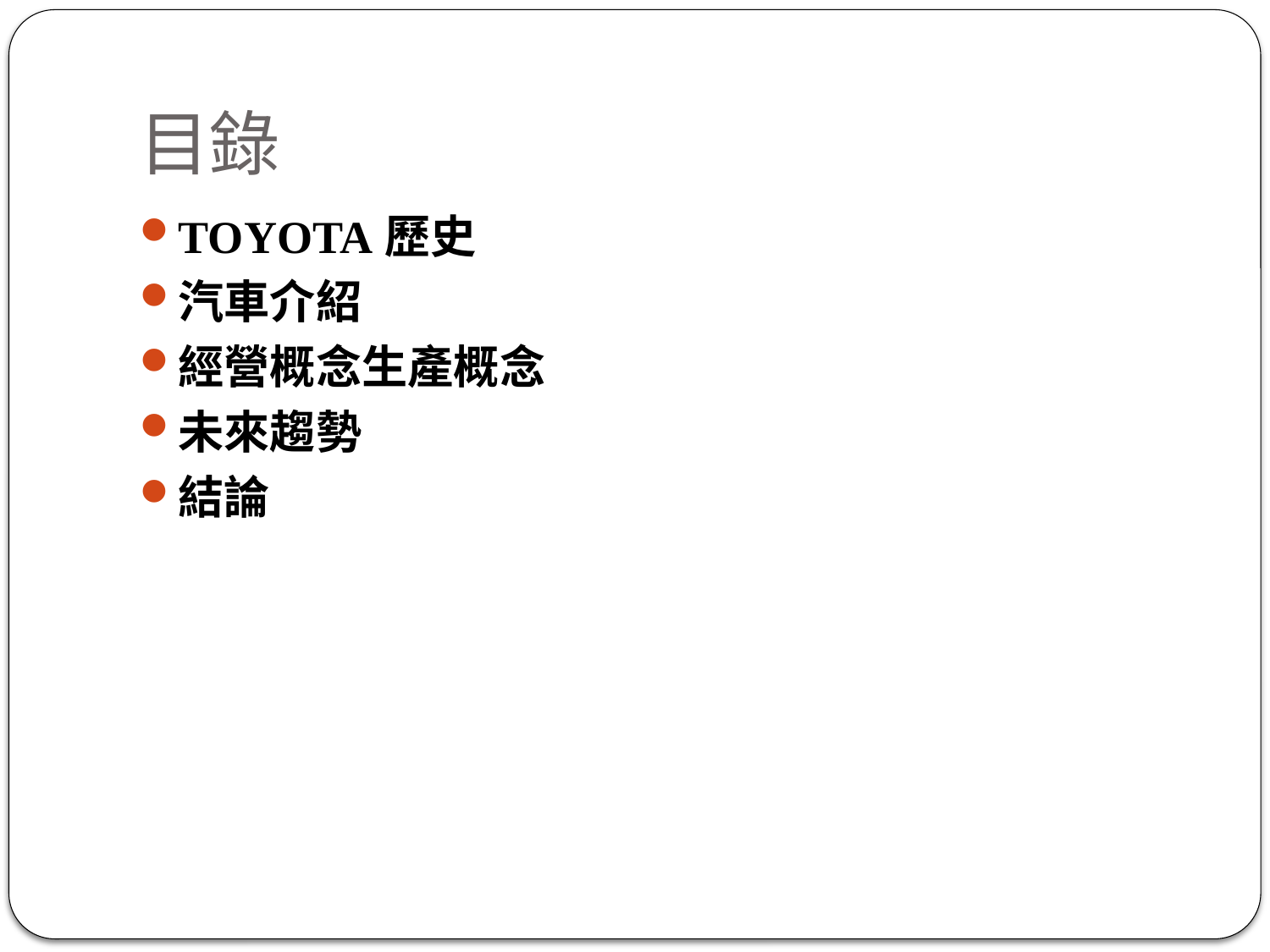

# 目錄
TOYOTA歷史
汽車介紹
經營概念生產概念
未來趨勢
結論